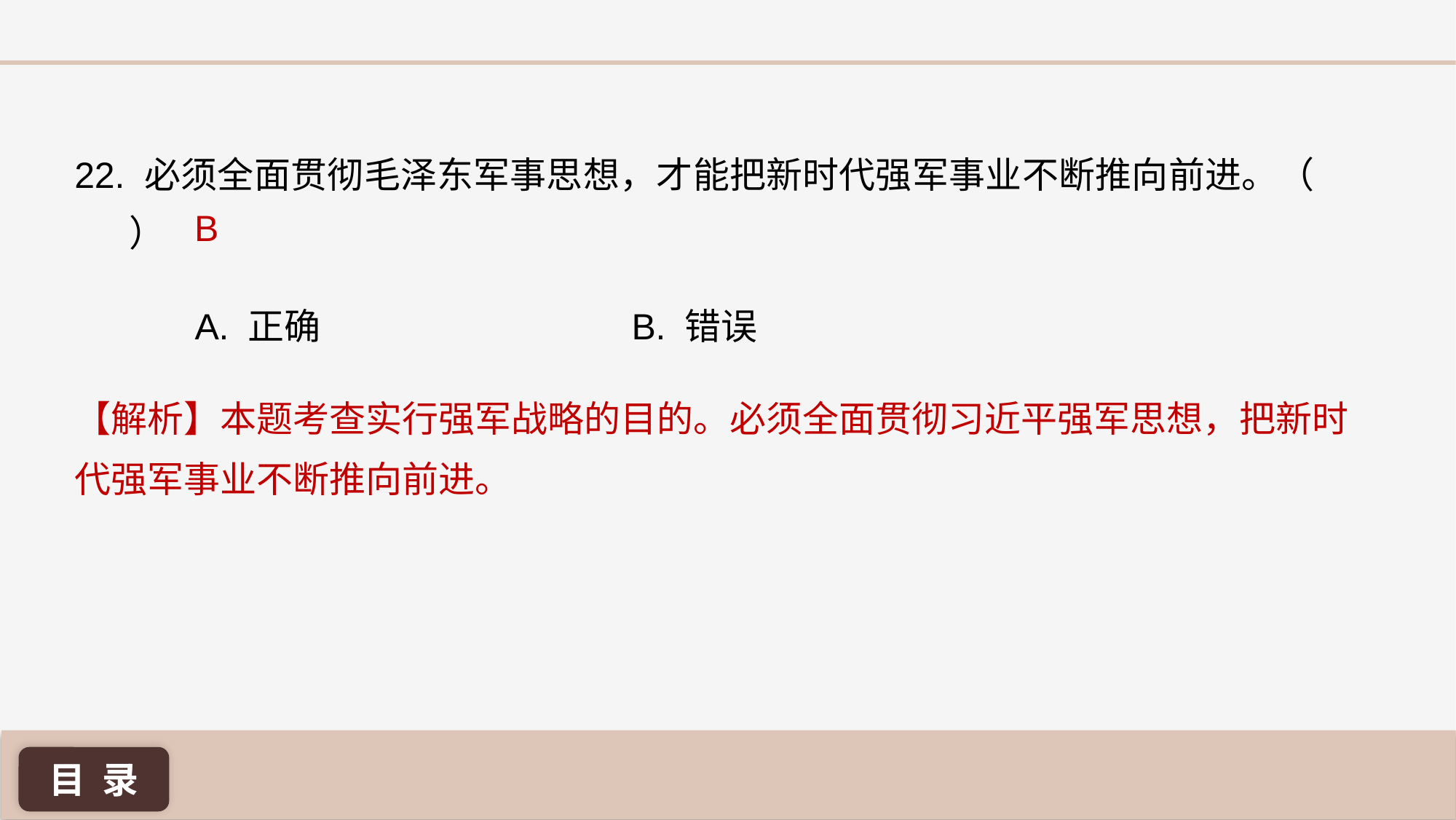

22. 必须全面贯彻毛泽东军事思想，才能把新时代强军事业不断推向前进。（        ）
B
A. 正确 			B. 错误
【解析】本题考查实行强军战略的目的。必须全面贯彻习近平强军思想，把新时代强军事业不断推向前进。